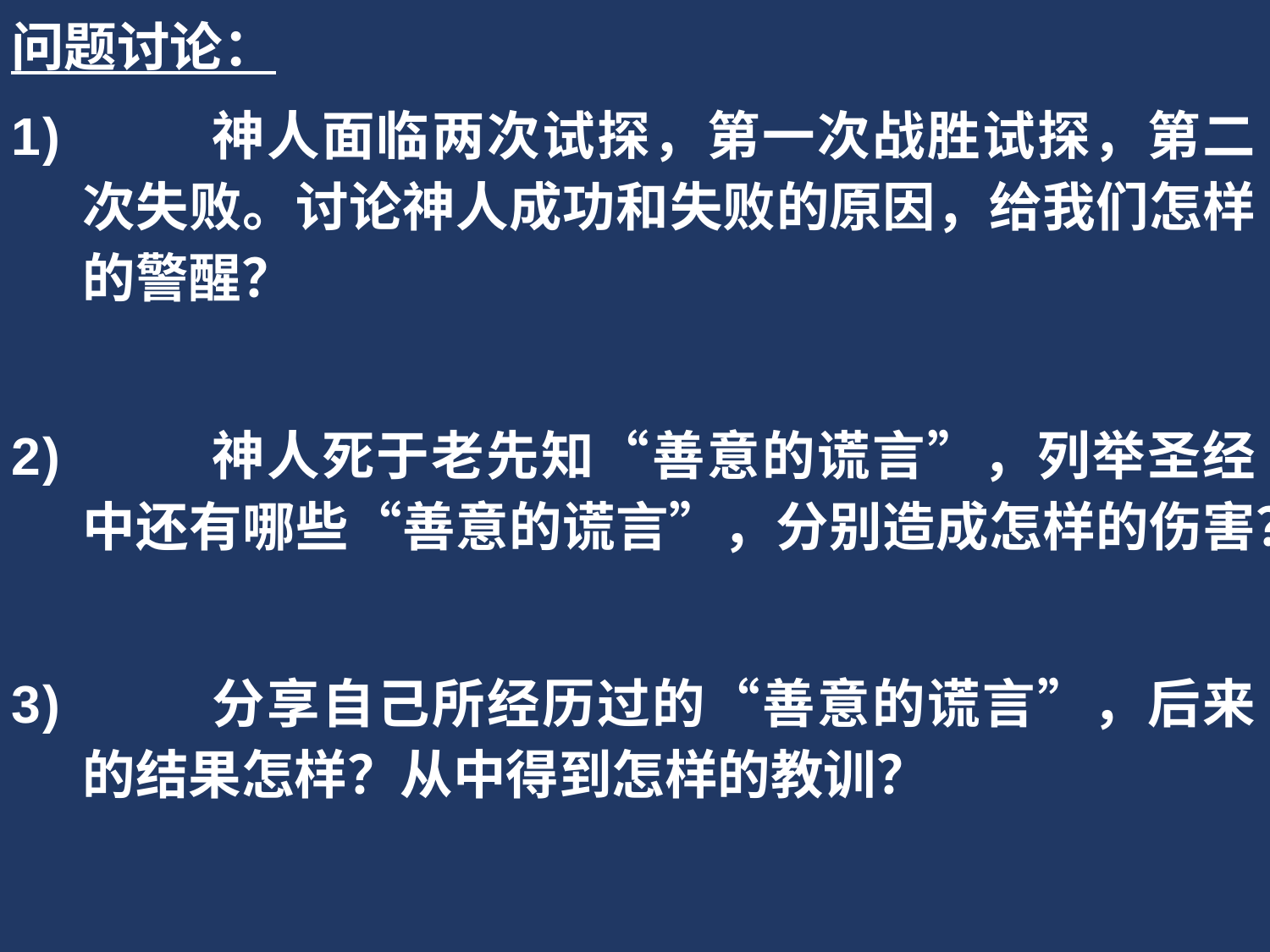

问题讨论：
	神人面临两次试探，第一次战胜试探，第二次失败。讨论神人成功和失败的原因，给我们怎样的警醒？

	神人死于老先知“善意的谎言”，列举圣经中还有哪些“善意的谎言”，分别造成怎样的伤害？

	分享自己所经历过的“善意的谎言”，后来的结果怎样？从中得到怎样的教训？